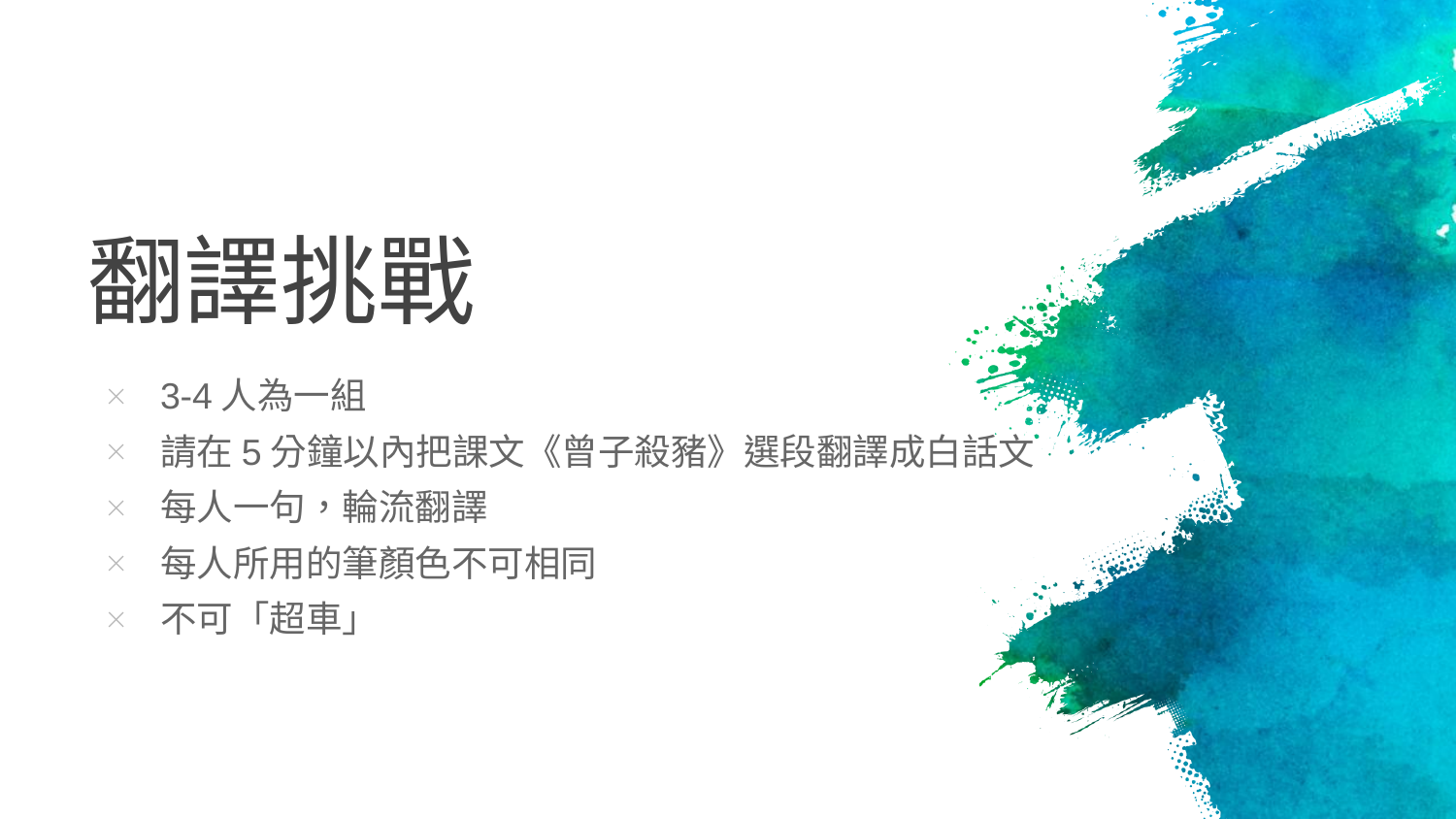

# 翻譯挑戰
3-4人為一組
請在5分鐘以內把課文《曾子殺豬》選段翻譯成白話文
每人一句，輪流翻譯
每人所用的筆顏色不可相同
不可「超車」